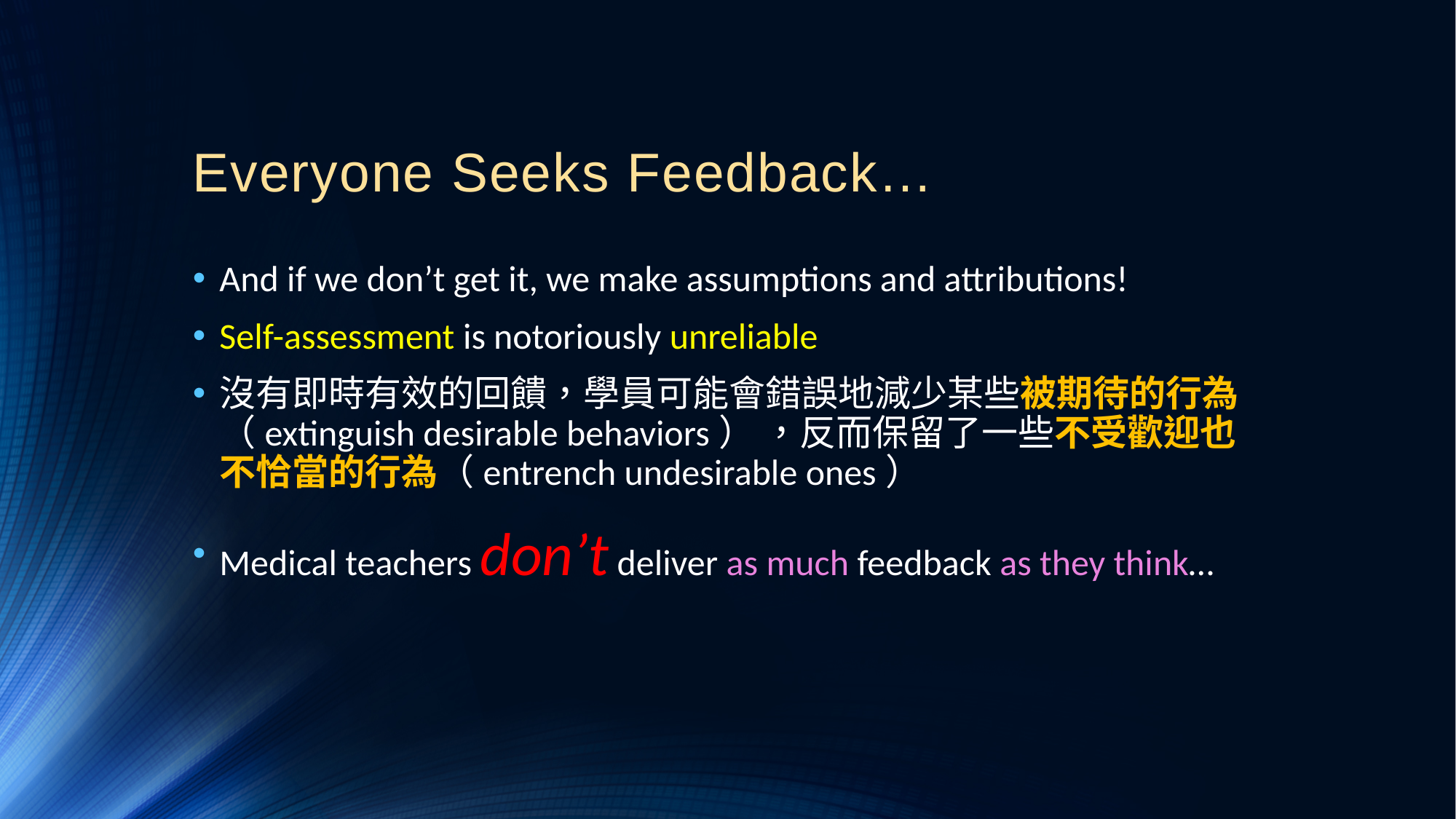

# Everyone Seeks Feedback…
And if we don’t get it, we make assumptions and attributions!
Self-assessment is notoriously unreliable
沒有即時有效的回饋，學員可能會錯誤地減少某些被期待的行為（extinguish desirable behaviors） ，反而保留了一些不受歡迎也不恰當的行為（entrench undesirable ones）
Medical teachers don’t deliver as much feedback as they think…